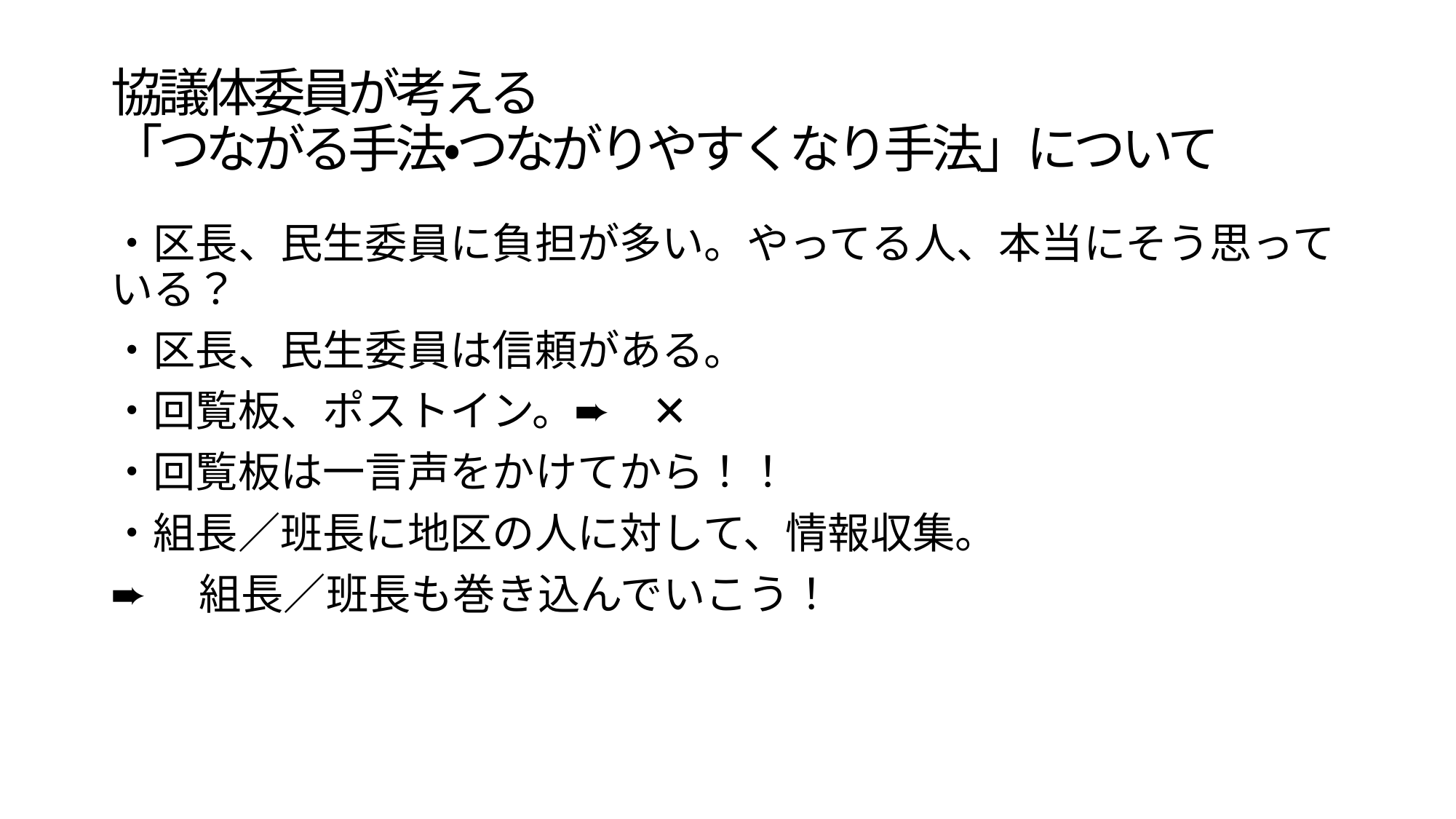

# 協議体委員が考える 「つながる手法・つながりやすくなり手法」について
・区長、民生委員に負担が多い。やってる人、本当にそう思っている？
・区長、民生委員は信頼がある。
・回覧板、ポストイン。➨　✕
・回覧板は一言声をかけてから！！
・組長／班長に地区の人に対して、情報収集。
➨　組長／班長も巻き込んでいこう！